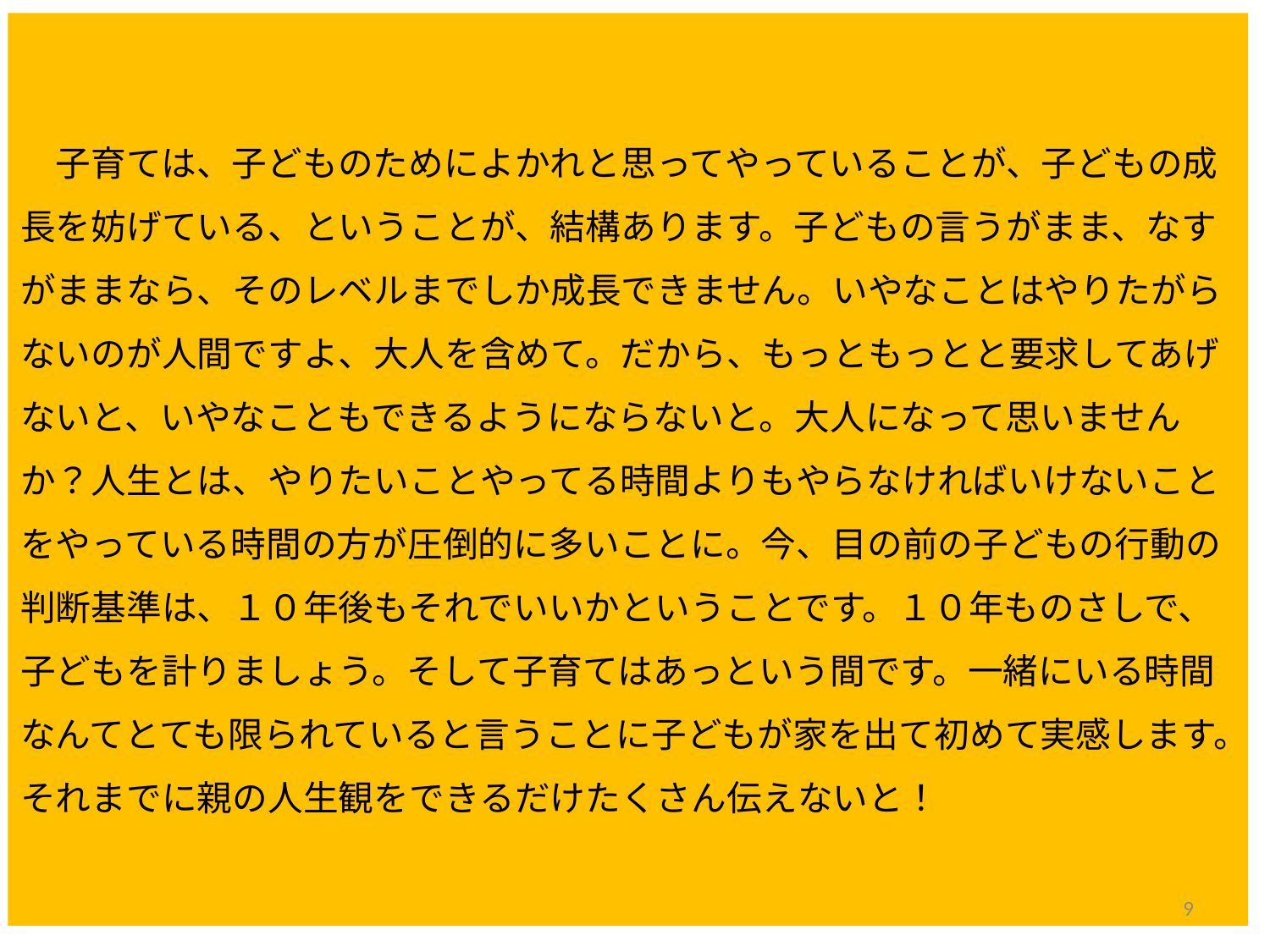

子育ては、子どものためによかれと思ってやっていることが、子どもの成長を妨げている、ということが、結構あります。子どもの言うがまま、なすがままなら、そのレベルまでしか成長できません。いやなことはやりたがらないのが人間ですよ、大人を含めて。だから、もっともっとと要求してあげないと、いやなこともできるようにならないと。大人になって思いませんか？人生とは、やりたいことやってる時間よりもやらなければいけないことをやっている時間の方が圧倒的に多いことに。今、目の前の子どもの行動の判断基準は、１０年後もそれでいいかということです。１０年ものさしで、子どもを計りましょう。そして子育てはあっという間です。一緒にいる時間なんてとても限られていると言うことに子どもが家を出て初めて実感します。それまでに親の人生観をできるだけたくさん伝えないと！
9